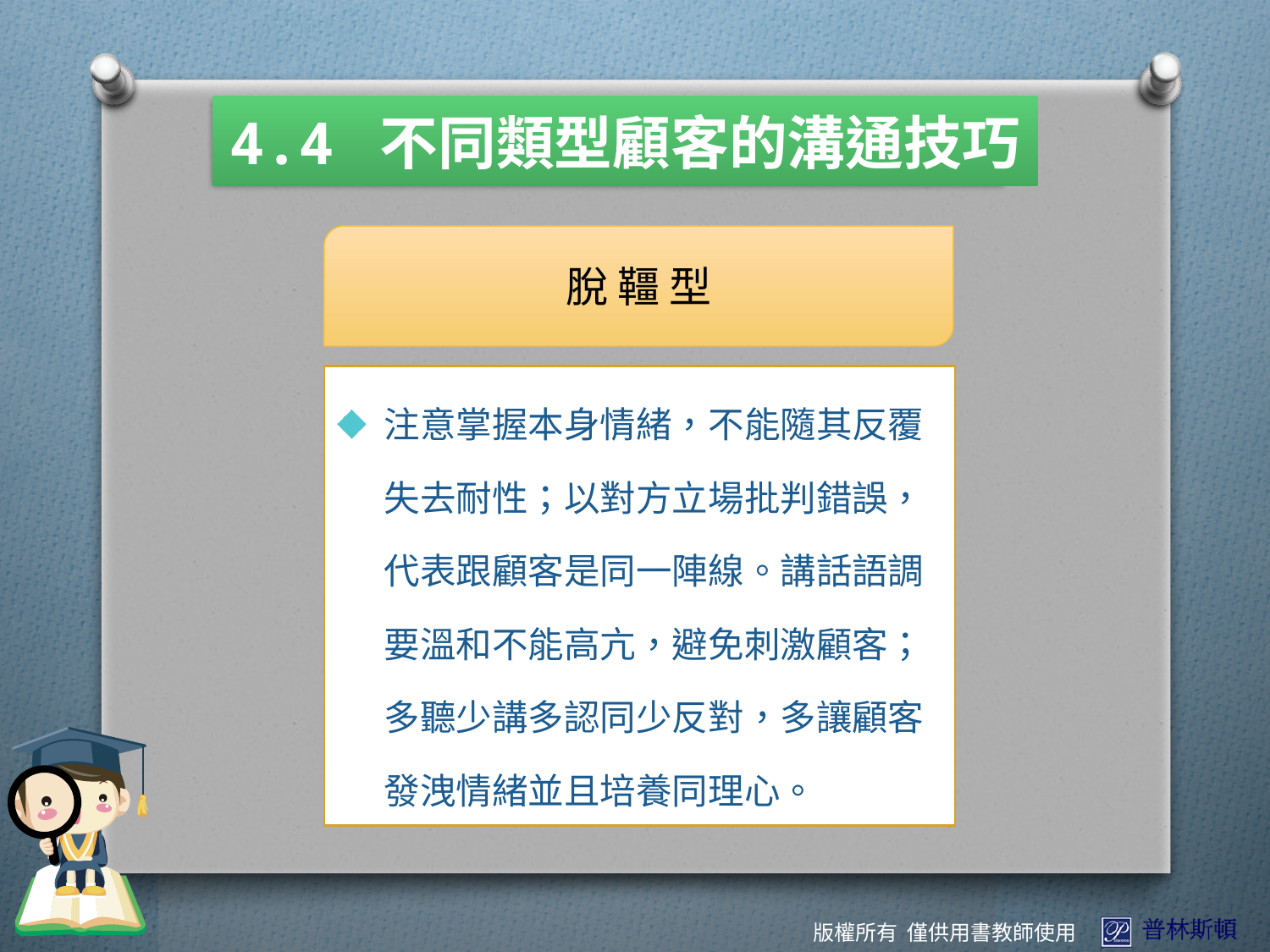

4.4 不同類型顧客的溝通技巧
脫 韁 型
注意掌握本身情緒，不能隨其反覆失去耐性；以對方立場批判錯誤，代表跟顧客是同一陣線。講話語調要溫和不能高亢，避免刺激顧客；多聽少講多認同少反對，多讓顧客發洩情緒並且培養同理心。